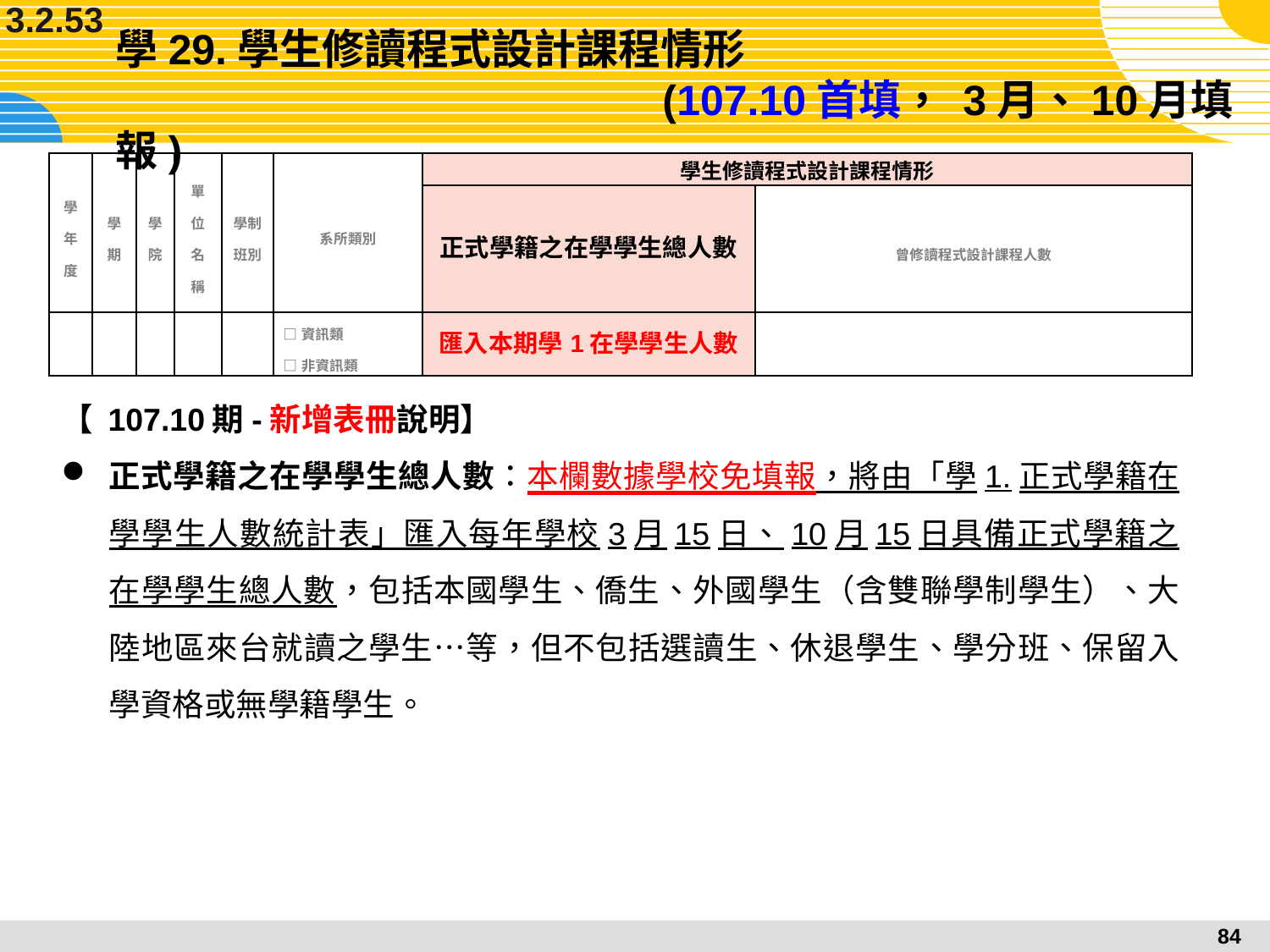

3.2.53
# 學29.學生修讀程式設計課程情形 (107.10首填， 3月、10月填報)
| 學年度 | 學期 | 學院 | 單位名稱 | 學制班別 | 系所類別 | 學生修讀程式設計課程情形 |  |
| --- | --- | --- | --- | --- | --- | --- | --- |
|  |  |  |  |  |  | 正式學籍之在學學生總人數 | 曾修讀程式設計課程人數 |
|  |  |  |  |  | □資訊類 □非資訊類 | 匯入本期學1在學學生人數 |  |
【 107.10期-新增表冊說明】
正式學籍之在學學生總人數：本欄數據學校免填報，將由「學1.正式學籍在學學生人數統計表」匯入每年學校3月15日、10月15日具備正式學籍之在學學生總人數，包括本國學生、僑生、外國學生（含雙聯學制學生）、大陸地區來台就讀之學生…等，但不包括選讀生、休退學生、學分班、保留入學資格或無學籍學生。